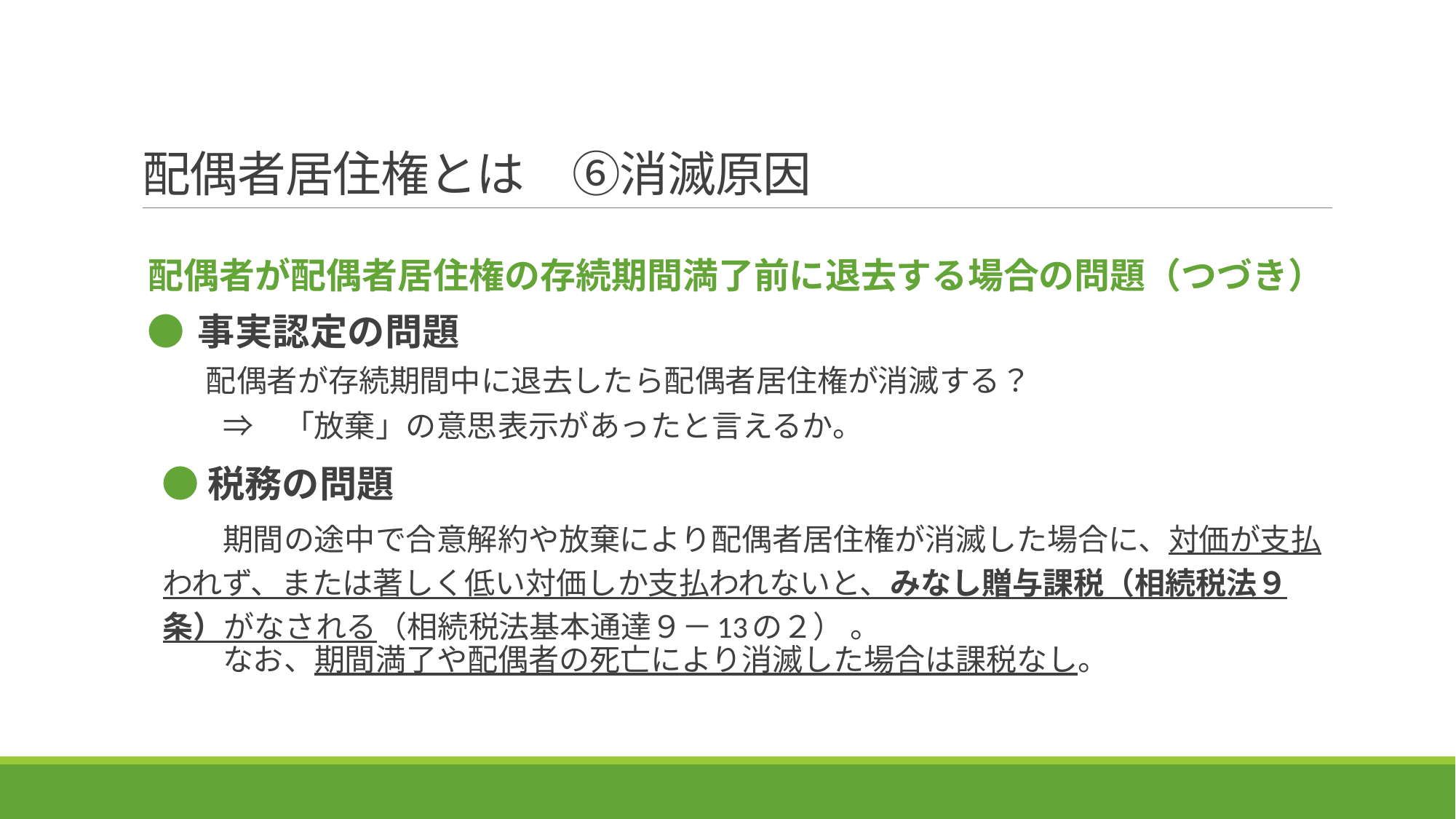

# 配偶者居住権とは　⑥消滅原因

　配偶者が配偶者居住権の存続期間満了前に退去する場合の問題（つづき）
  ● 事実認定の問題
　　  配偶者が存続期間中に退去したら配偶者居住権が消滅する？
　　　⇒　「放棄」の意思表示があったと言えるか。
　● 税務の問題
　　　期間の途中で合意解約や放棄により配偶者居住権が消滅した場合に、対価が支払われず、または著しく低い対価しか支払われないと、みなし贈与課税（相続税法９条）がなされる（相続税法基本通達９－13の２） 。
　　　なお、期間満了や配偶者の死亡により消滅した場合は課税なし。